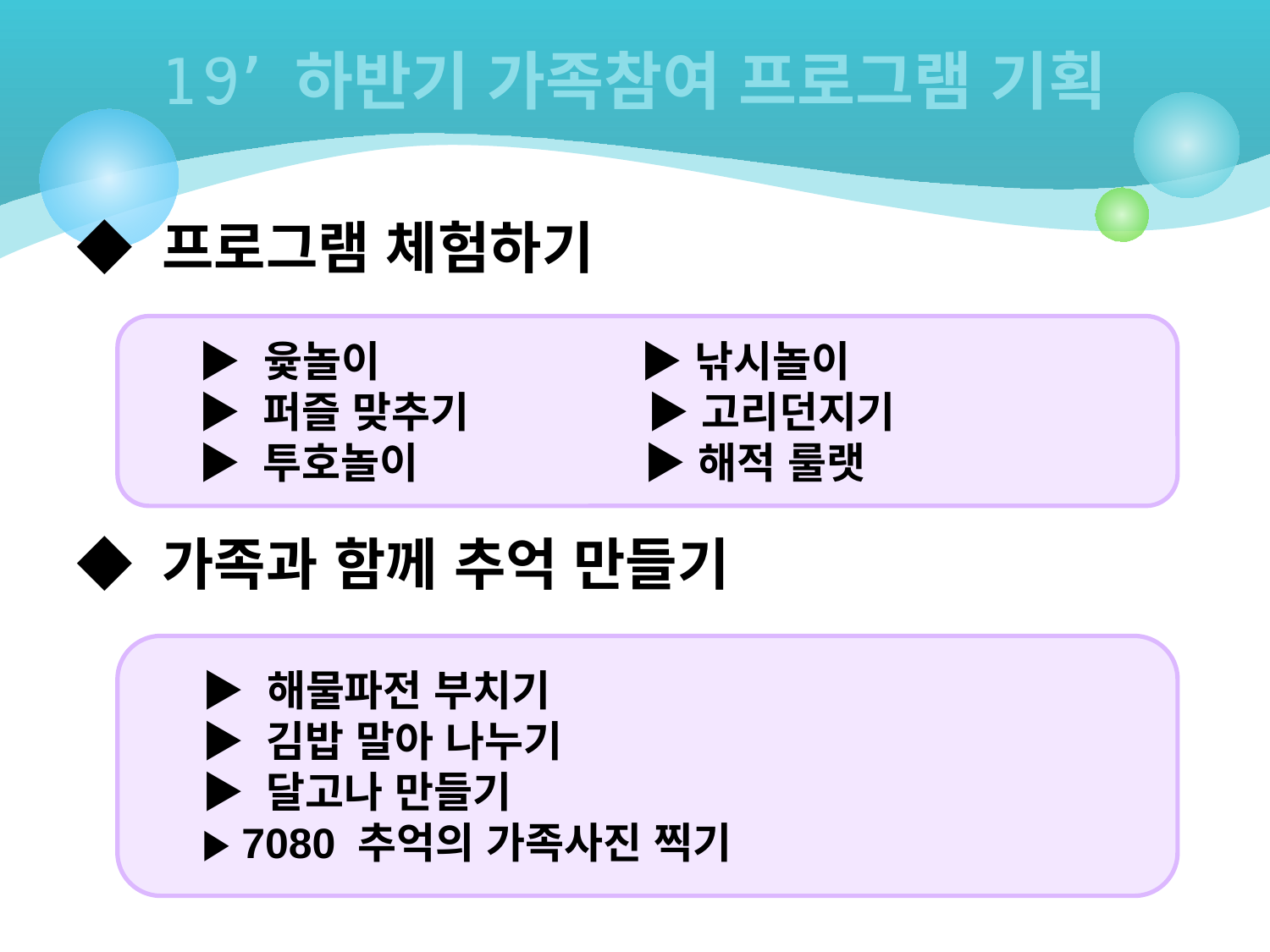

# 19’ 하반기 가족참여 프로그램 기획
◆ 프로그램 체험하기

◆ 가족과 함께 추억 만들기

      ▶ 윷놀이                      ▶ 낚시놀이
     ▶ 퍼즐 맞추기               ▶ 고리던지기
     ▶ 투호놀이                   ▶ 해적 룰랫
      ▶ 해물파전 부치기
     ▶ 김밥 말아 나누기
     ▶ 달고나 만들기
     ▶ 7080 추억의 가족사진 찍기